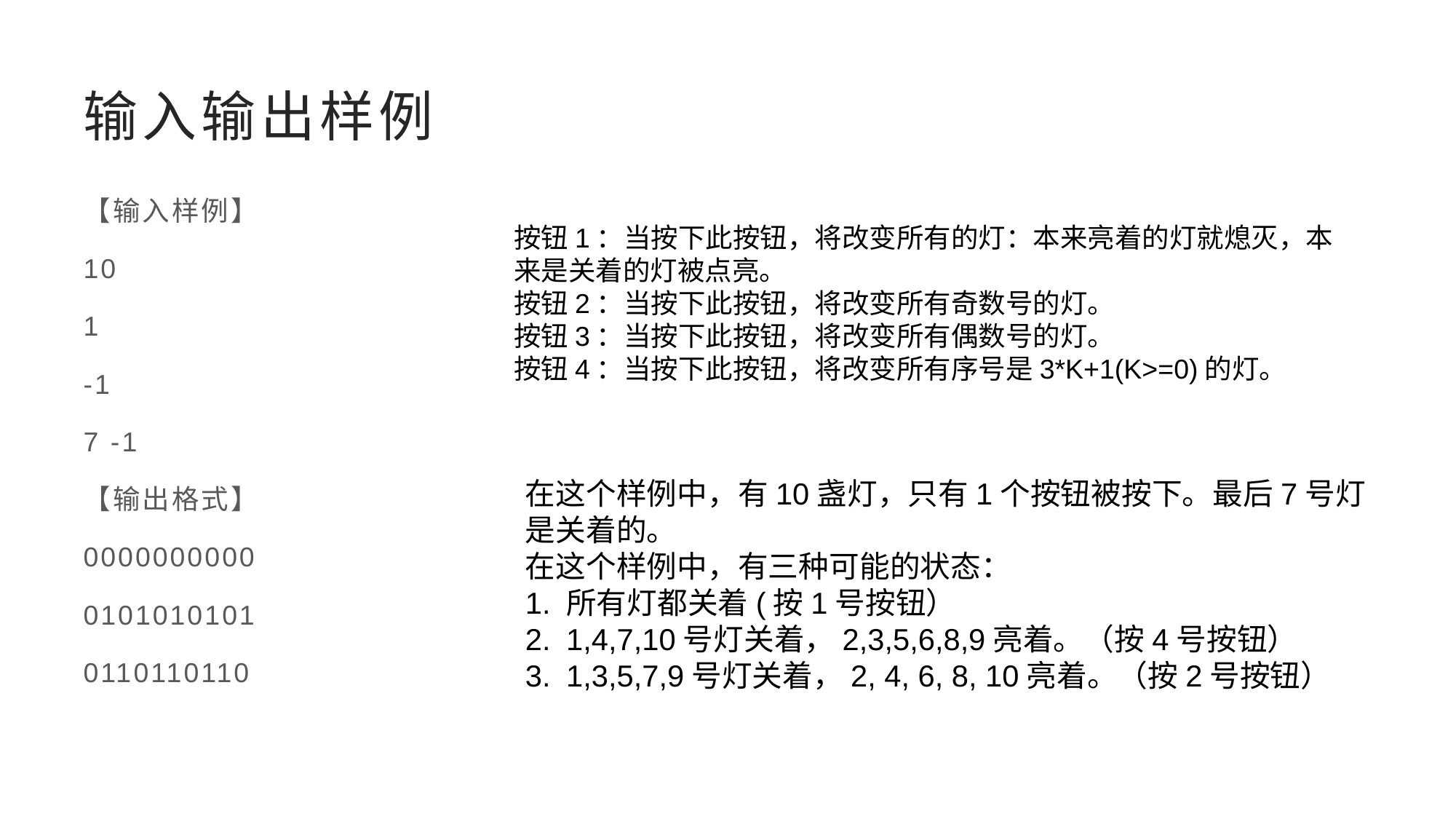

# 输入输出样例
【输入样例】
10
1
-1
7 -1
【输出格式】
0000000000
0101010101
0110110110
按钮1：当按下此按钮，将改变所有的灯：本来亮着的灯就熄灭，本来是关着的灯被点亮。
按钮2：当按下此按钮，将改变所有奇数号的灯。
按钮3：当按下此按钮，将改变所有偶数号的灯。
按钮4：当按下此按钮，将改变所有序号是3*K+1(K>=0)的灯。
在这个样例中，有10盏灯，只有1个按钮被按下。最后7号灯是关着的。
在这个样例中，有三种可能的状态：
所有灯都关着(按1号按钮）
1,4,7,10号灯关着，2,3,5,6,8,9亮着。（按4号按钮）
1,3,5,7,9号灯关着，2, 4, 6, 8, 10亮着。（按2号按钮）